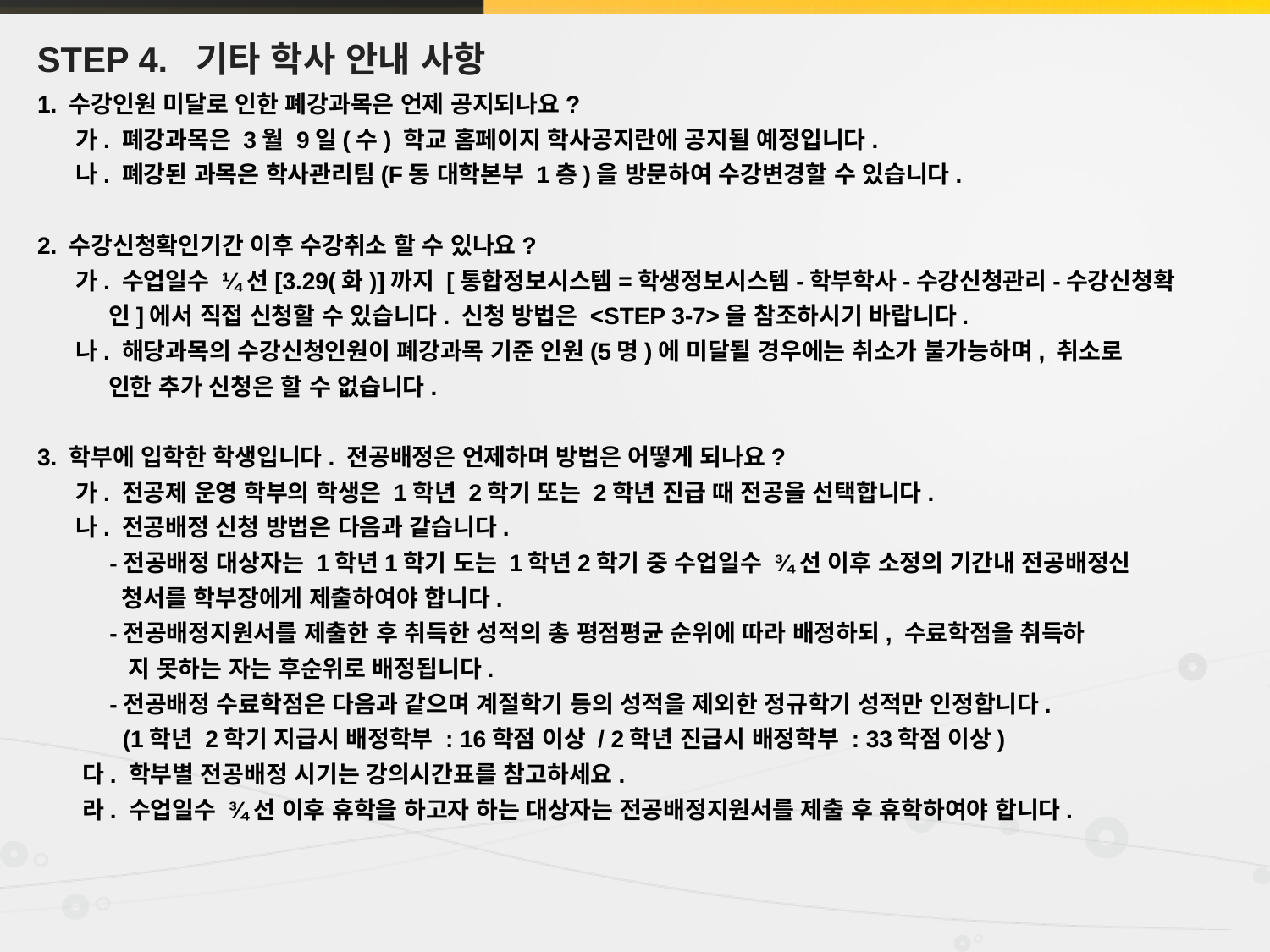

# STEP 4.  기타 학사 안내 사항
1. 수강인원 미달로 인한 폐강과목은 언제 공지되나요?
     가. 폐강과목은 3월 9일(수) 학교 홈페이지 학사공지란에 공지될 예정입니다.
     나. 폐강된 과목은 학사관리팀(F동 대학본부 1층)을 방문하여 수강변경할 수 있습니다.

2. 수강신청확인기간 이후 수강취소 할 수 있나요?
     가. 수업일수 ¼선[3.29(화)]까지 [통합정보시스템=학생정보시스템-학부학사-수강신청관리-수강신청확
          인]에서 직접 신청할 수 있습니다. 신청 방법은 <STEP 3-7>을 참조하시기 바랍니다.
     나. 해당과목의 수강신청인원이 폐강과목 기준 인원(5명)에 미달될 경우에는 취소가 불가능하며, 취소로
          인한 추가 신청은 할 수 없습니다.

3. 학부에 입학한 학생입니다. 전공배정은 언제하며 방법은 어떻게 되나요?
     가. 전공제 운영 학부의 학생은 1학년 2학기 또는 2학년 진급 때 전공을 선택합니다.
     나. 전공배정 신청 방법은 다음과 같습니다.
           -전공배정 대상자는 1학년1학기 도는 1학년2학기 중 수업일수 ¾선 이후 소정의 기간내 전공배정신
            청서를 학부장에게 제출하여야 합니다.
           -전공배정지원서를 제출한 후 취득한 성적의 총 평점평균 순위에 따라 배정하되, 수료학점을 취득하
             지 못하는 자는 후순위로 배정됩니다.
           -전공배정 수료학점은 다음과 같으며 계절학기 등의 성적을 제외한 정규학기 성적만 인정합니다.
             (1학년 2학기 지급시 배정학부 : 16학점 이상 / 2학년 진급시 배정학부 : 33학점 이상)
      다. 학부별 전공배정 시기는 강의시간표를 참고하세요.
      라. 수업일수 ¾선 이후 휴학을 하고자 하는 대상자는 전공배정지원서를 제출 후 휴학하여야 합니다.